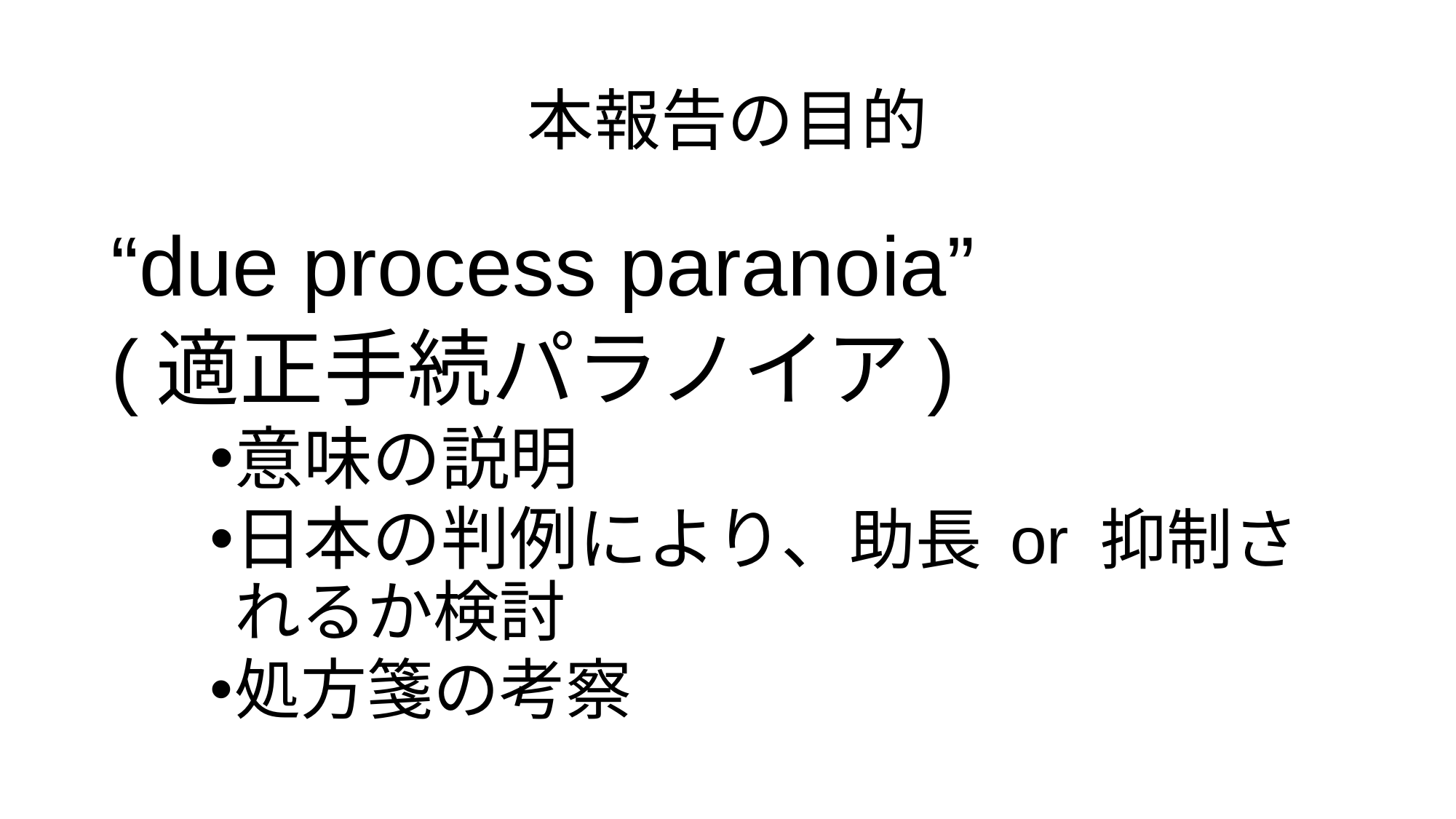

# 本報告の目的
“due process paranoia”
(適正手続パラノイア)
意味の説明
日本の判例により、助長 or 抑制されるか検討
処方箋の考察